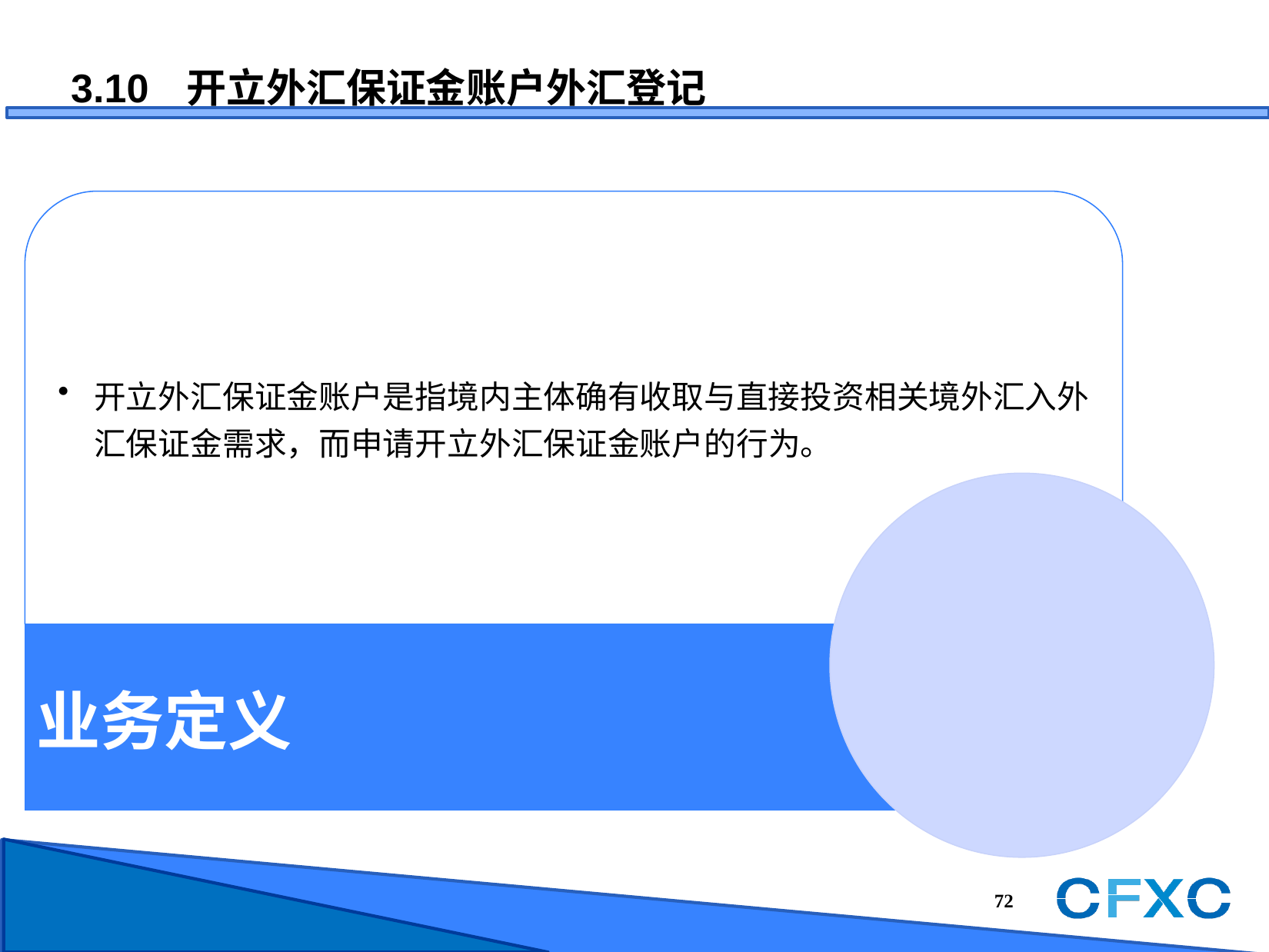

3.10	开立外汇保证金账户外汇登记
业务定义
开立外汇保证金账户是指境内主体确有收取与直接投资相关境外汇入外汇保证金需求，而申请开立外汇保证金账户的行为。
72